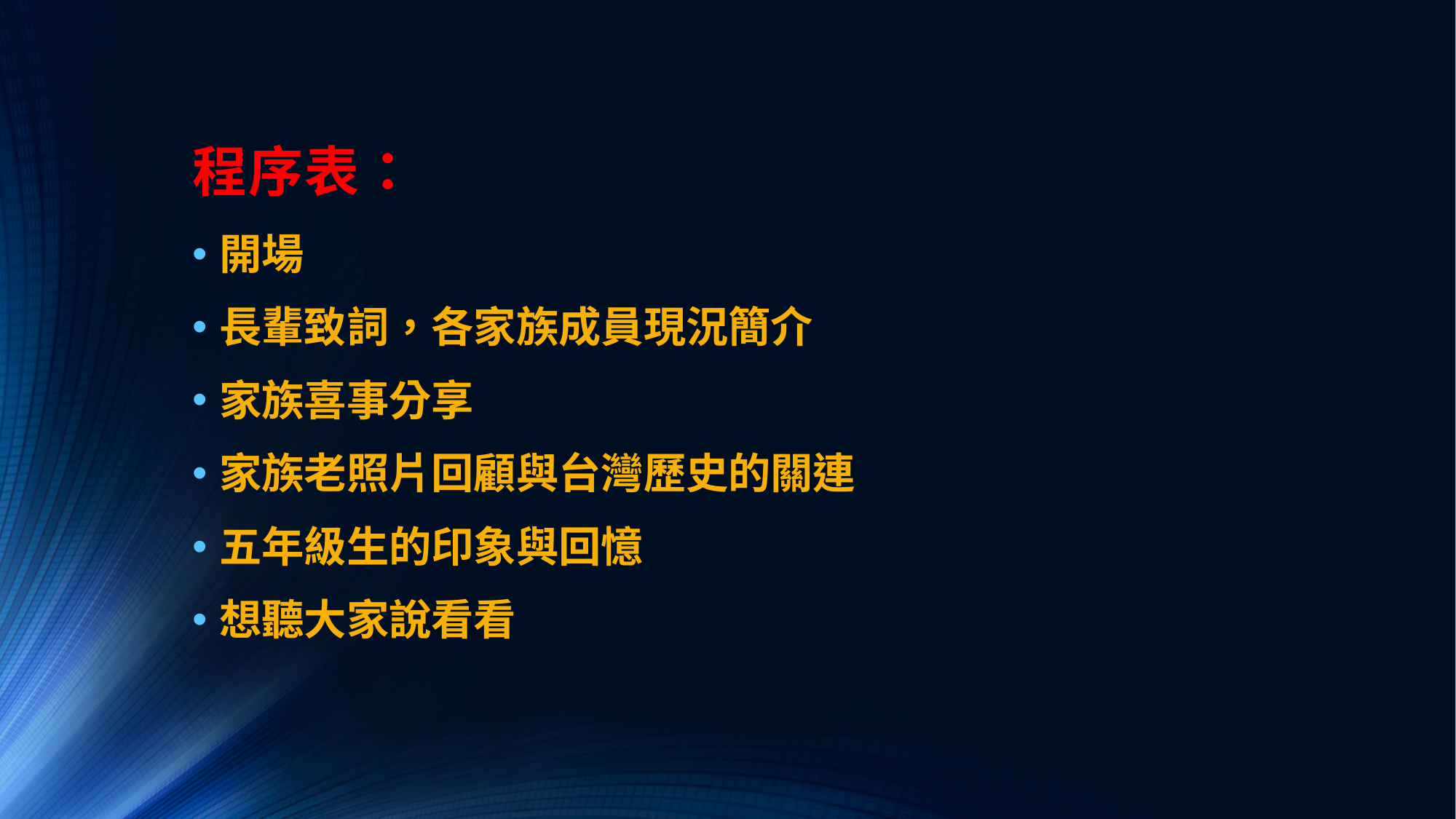

# 程序表：
開場
長輩致詞，各家族成員現況簡介
家族喜事分享
家族老照片回顧與台灣歷史的關連
五年級生的印象與回憶
想聽大家說看看